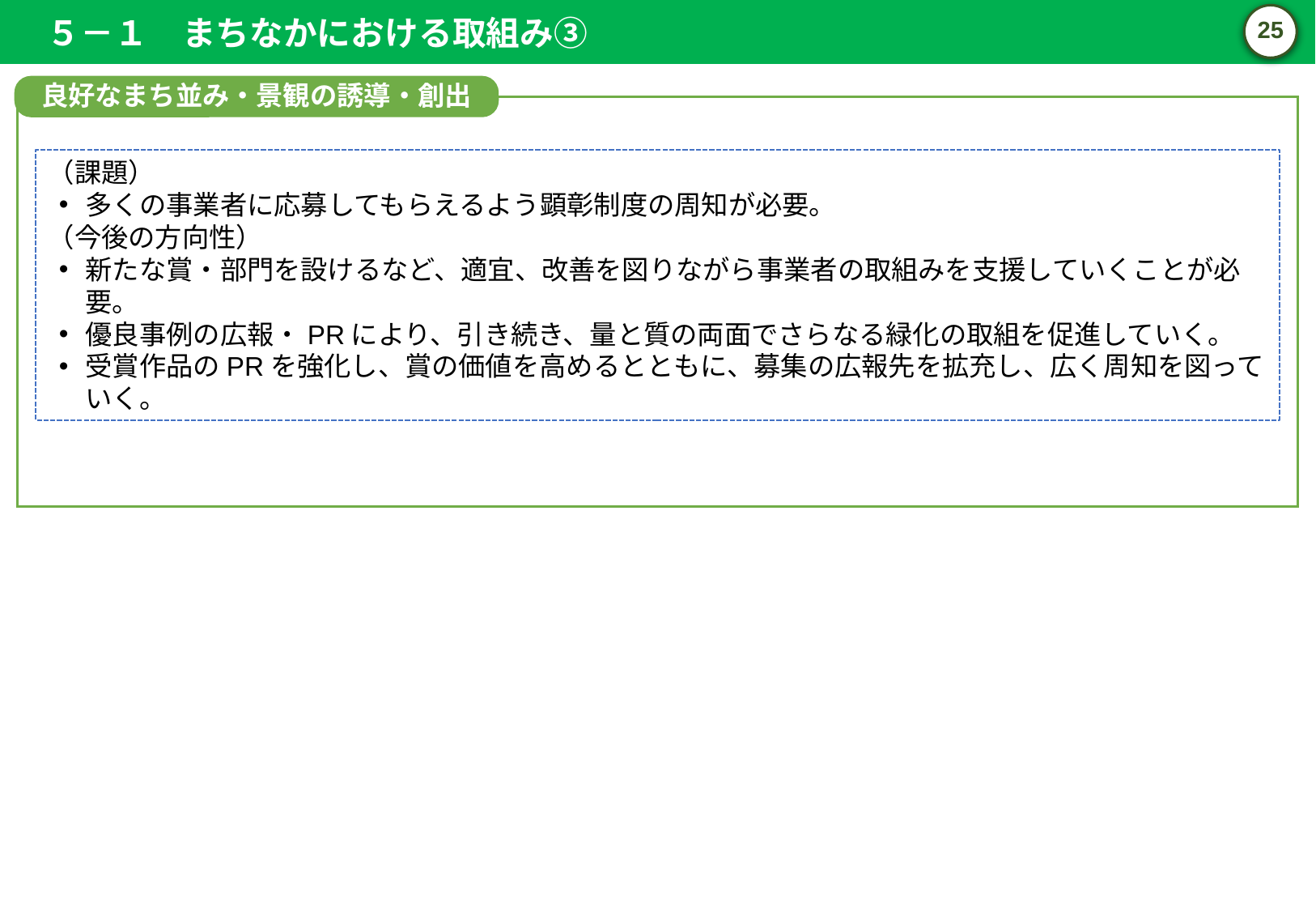

５－１　まちなかにおける取組み③
25
良好なまち並み・景観の誘導・創出

（課題）
多くの事業者に応募してもらえるよう顕彰制度の周知が必要。
（今後の方向性）
新たな賞・部門を設けるなど、適宜、改善を図りながら事業者の取組みを支援していくことが必要。
優良事例の広報・PRにより、引き続き、量と質の両面でさらなる緑化の取組を促進していく。
受賞作品のPRを強化し、賞の価値を高めるとともに、募集の広報先を拡充し、広く周知を図っていく。